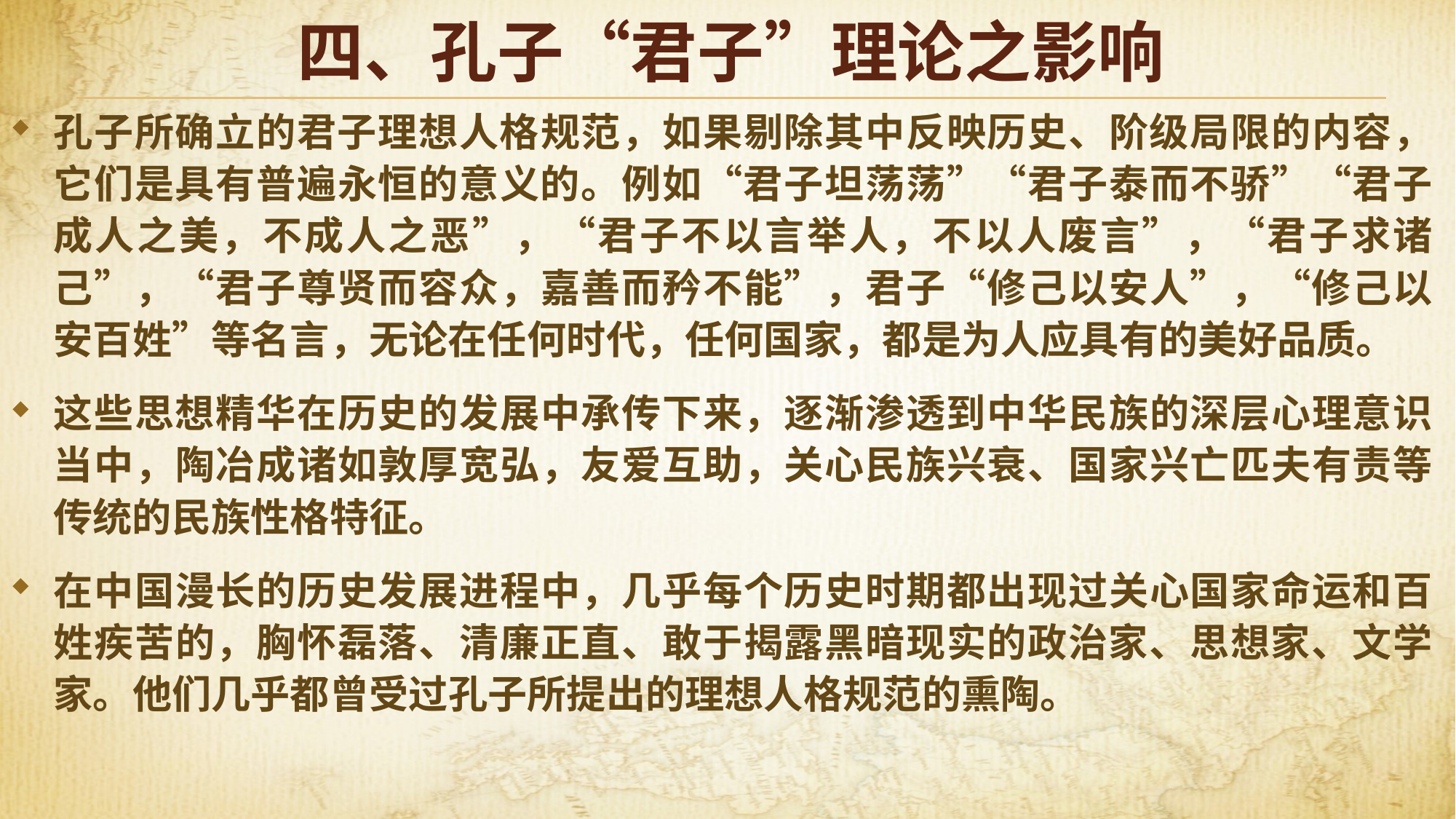

# 四、孔子“君子”理论之影响
孔子所确立的君子理想人格规范，如果剔除其中反映历史、阶级局限的内容，它们是具有普遍永恒的意义的。例如“君子坦荡荡”“君子泰而不骄”“君子成人之美，不成人之恶”，“君子不以言举人，不以人废言”，“君子求诸己”，“君子尊贤而容众，嘉善而矜不能”，君子“修己以安人”，“修己以安百姓”等名言，无论在任何时代，任何国家，都是为人应具有的美好品质。
这些思想精华在历史的发展中承传下来，逐渐渗透到中华民族的深层心理意识当中，陶冶成诸如敦厚宽弘，友爱互助，关心民族兴衰、国家兴亡匹夫有责等传统的民族性格特征。
在中国漫长的历史发展进程中，几乎每个历史时期都出现过关心国家命运和百姓疾苦的，胸怀磊落、清廉正直、敢于揭露黑暗现实的政治家、思想家、文学家。他们几乎都曾受过孔子所提出的理想人格规范的熏陶。